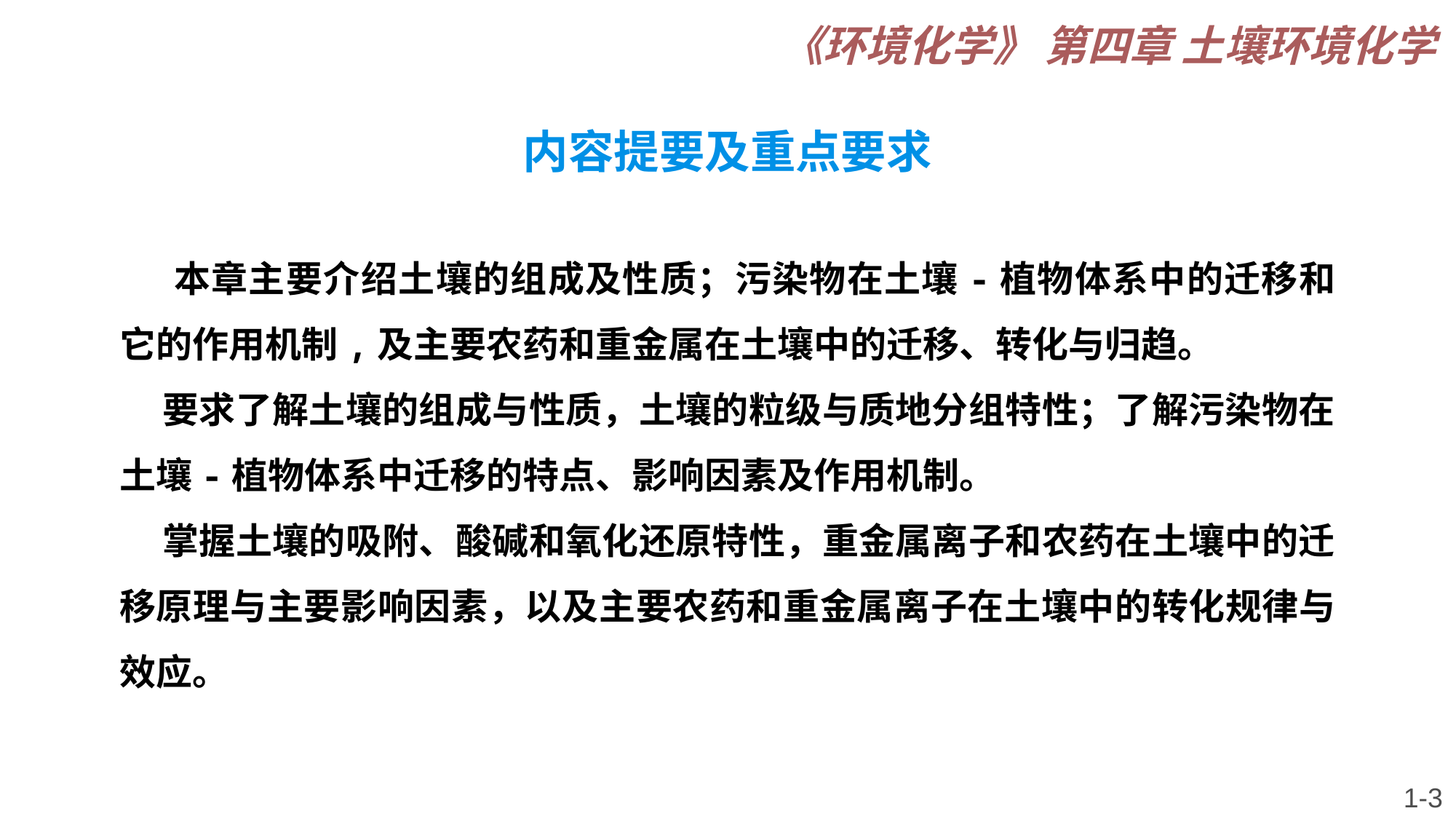

《环境化学》 第四章 土壤环境化学
内容提要及重点要求
本章主要介绍土壤的组成及性质；污染物在土壤-植物体系中的迁移和它的作用机制,及主要农药和重金属在土壤中的迁移、转化与归趋。
    要求了解土壤的组成与性质，土壤的粒级与质地分组特性；了解污染物在土壤-植物体系中迁移的特点、影响因素及作用机制。
    掌握土壤的吸附、酸碱和氧化还原特性，重金属离子和农药在土壤中的迁移原理与主要影响因素，以及主要农药和重金属离子在土壤中的转化规律与效应。
1-3